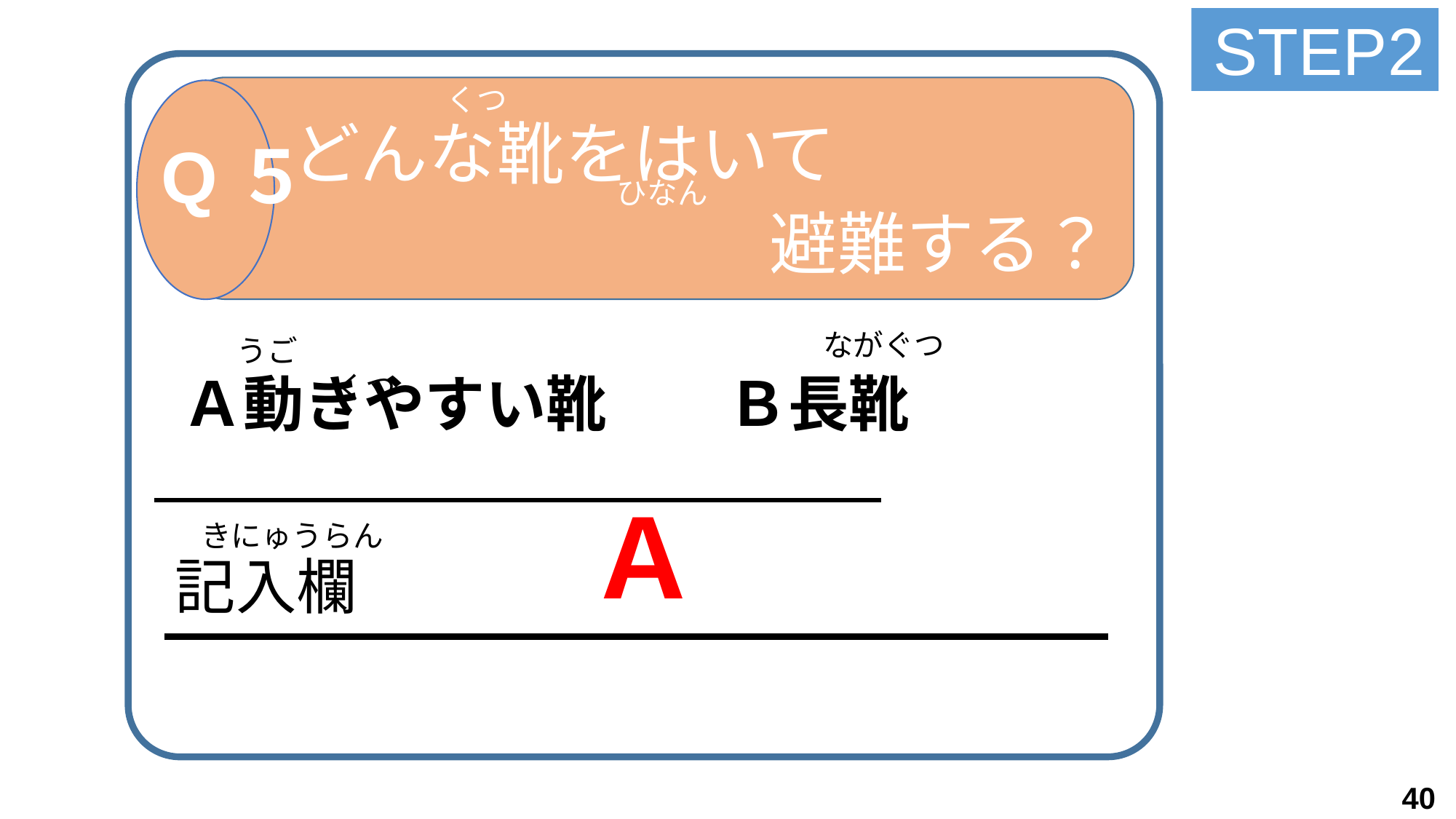

STEP2

 Ａ動きやすい靴　　Ｂ長靴

                              くつ
　どんな靴をはいて
　　　　　　　　避難する？

Q５
  ひなん
　　　ながぐつ
うご　　　　　　　　　　　　　 くつ
Ａ
きにゅうらん
記入欄